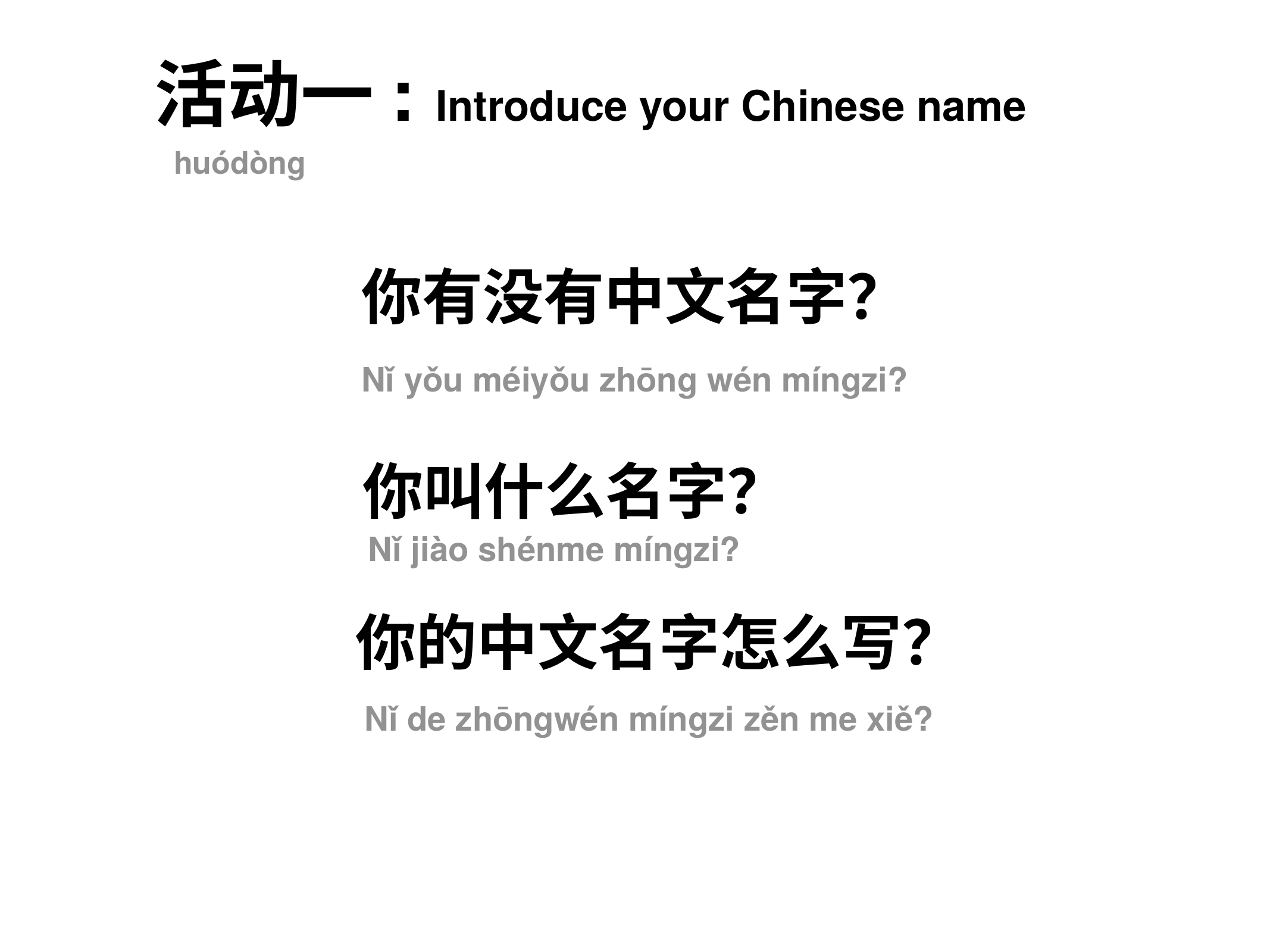

活动一: Introduce your Chinese name
huódòng
你有没有中文名字？
Nǐ yǒu méiyǒu zhōng wén míngzi?
你叫什么名字？
Nǐ jiào shénme míngzi?
你的中文名字怎么写？
Nǐ de zhōngwén míngzi zěn me xiě?